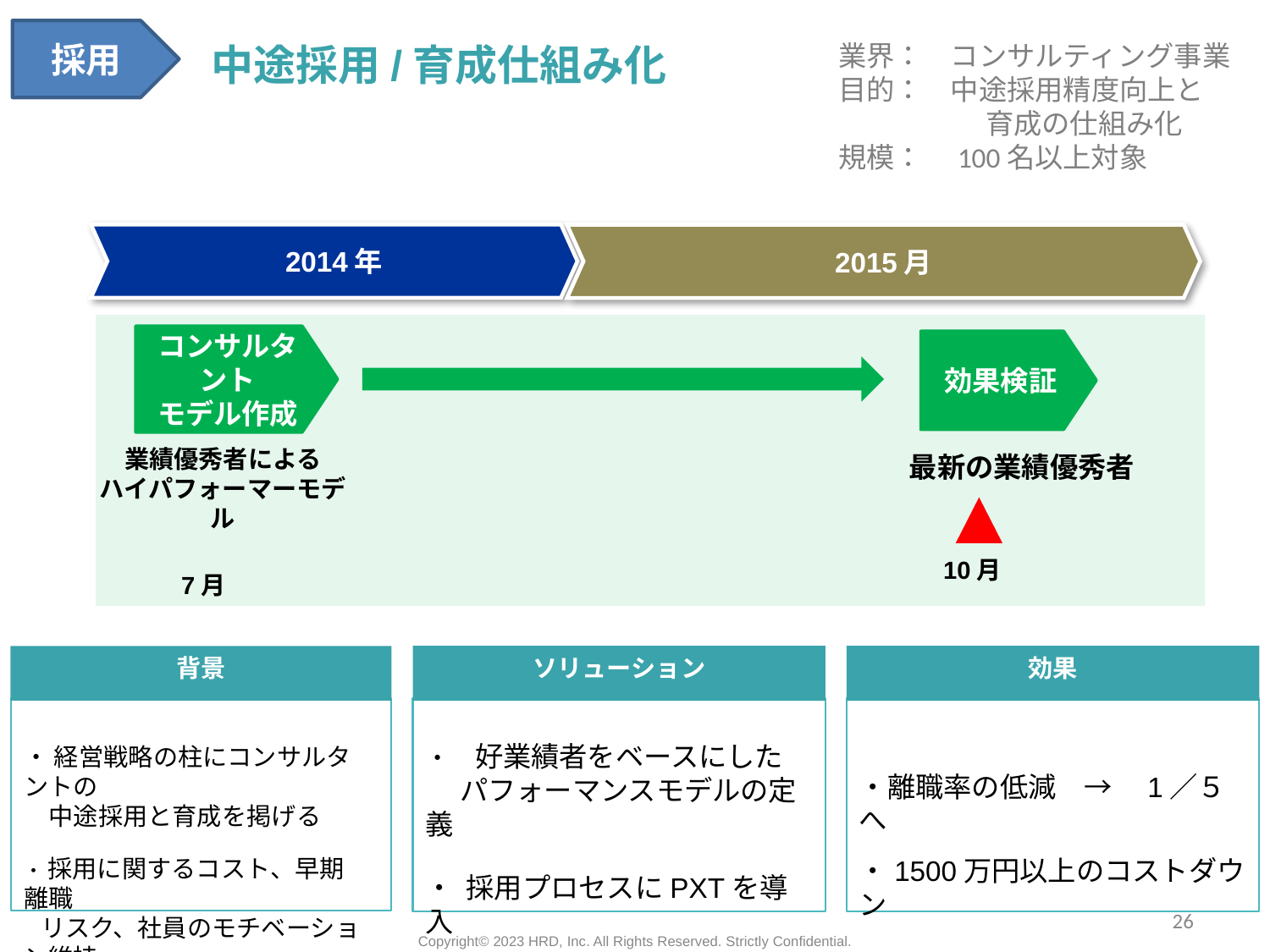

採用
業界：　コンサルティング事業
目的：　中途採用精度向上と
                  育成の仕組み化
規模：　100名以上対象
中途採用/育成仕組み化
2014年
2015月

コンサルタント
モデル作成
効果検証

業績優秀者による
ハイパフォーマーモデル
最新の業績優秀者

10月
7月
背景

ソリューション

効果

・　好業績者をベースにした
　 パフォーマンスモデルの定義

・  採用プロセスにPXTを導入

・ 経営戦略の柱にコンサルタントの
　中途採用と育成を掲げる

・ 採用に関するコスト、早期離職
  リスク、社員のモチベーション維持
　が課題。

・離職率の低減　→　1／５へ

・1500万円以上のコストダウン

26
Copyright©️ 2023 HRD, Inc. All Rights Reserved. Strictly Confidential.